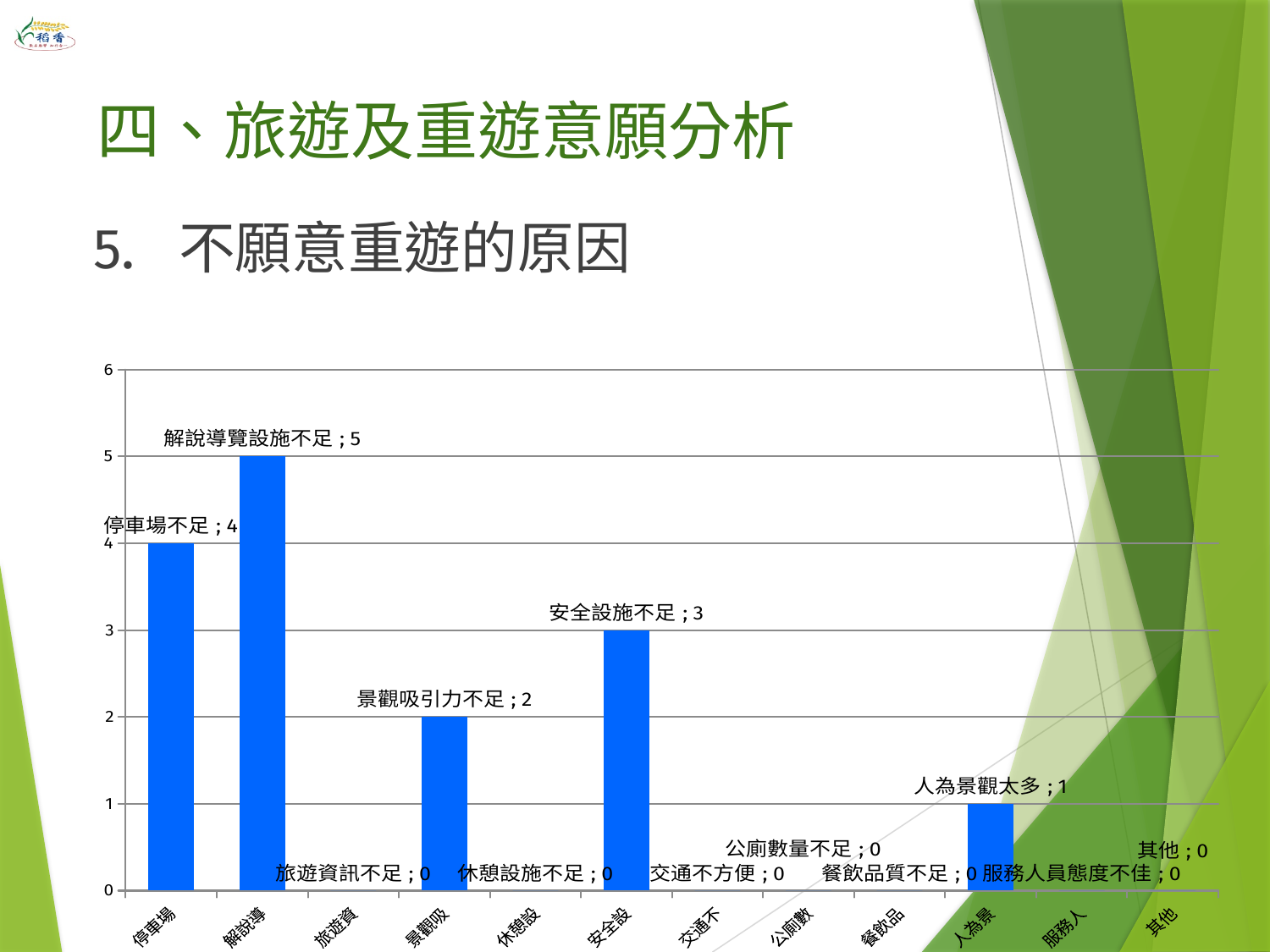

# 四、旅遊及重遊意願分析
5.  不願意重遊的原因

### Chart

| Category |  |
|---|---|
| 停車場不足 | 4.0 |
| 解說導覽設施不足 | 5.0 |
| 旅遊資訊不足 | 0.0 |
| 景觀吸引力不足 | 2.0 |
| 休憩設施不足 | 0.0 |
| 安全設施不足 | 3.0 |
| 交通不方便 | 0.0 |
| 公廁數量不足 | 0.0 |
| 餐飲品質不足 | 0.0 |
| 人為景觀太多 | 1.0 |
| 服務人員態度不佳 | 0.0 |
| 其他 | 0.0 |